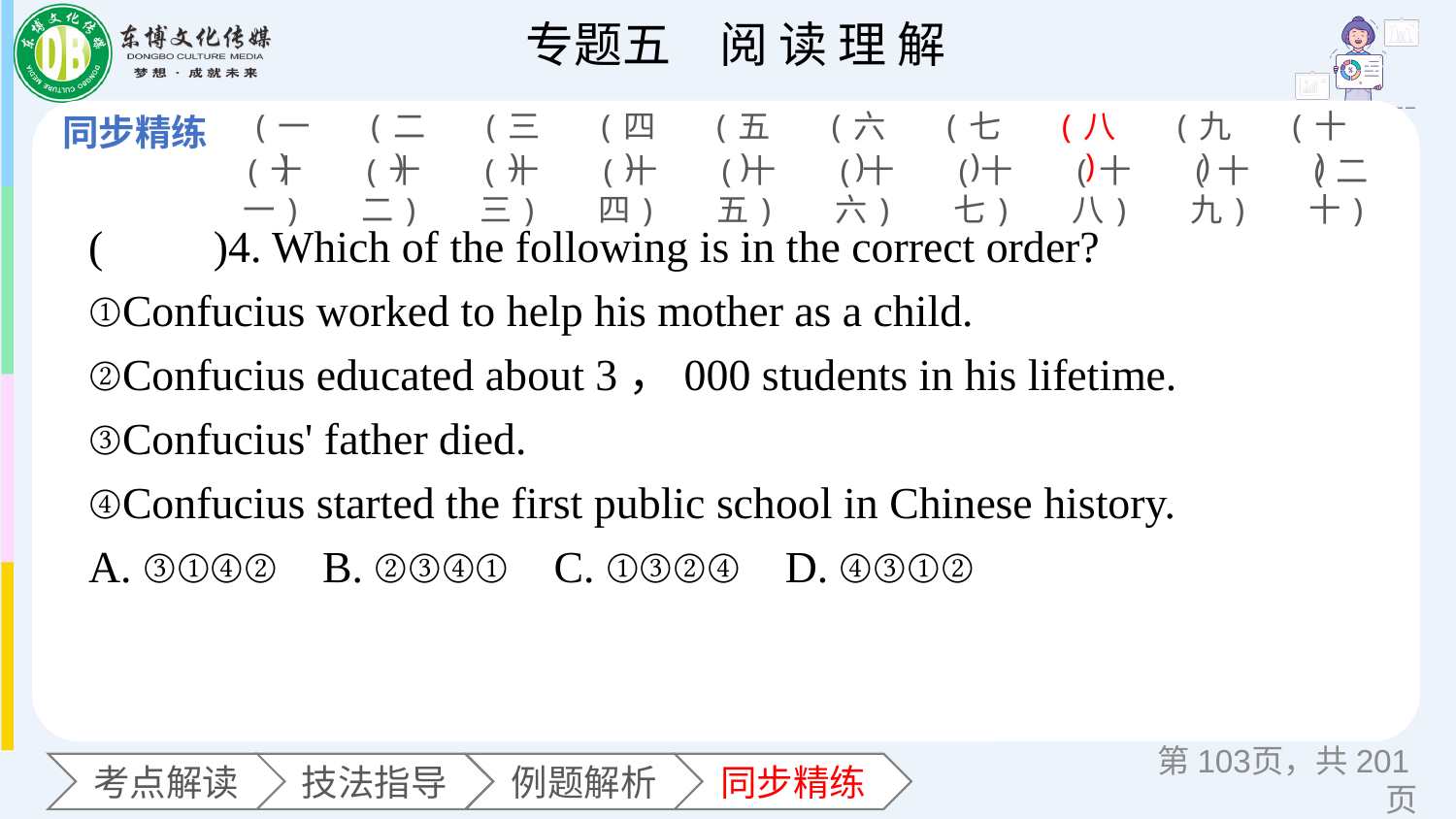

(一)
(二)
(三)
(四)
(五)
(六)
(七)
(八)
(九)
(十)
(十一)
(十二)
(十三)
(十四)
(十五)
(十六)
(十七)
(十八)
(十九)
(二十)
(　　)4. Which of the following is in the correct order?
①Confucius worked to help his mother as a child.
②Confucius educated about 3，000 students in his lifetime.
③Confucius' father died.
④Confucius started the first public school in Chinese history.
A. ③①④②    B. ②③④①    C. ①③②④    D. ④③①②
第103页，共201页